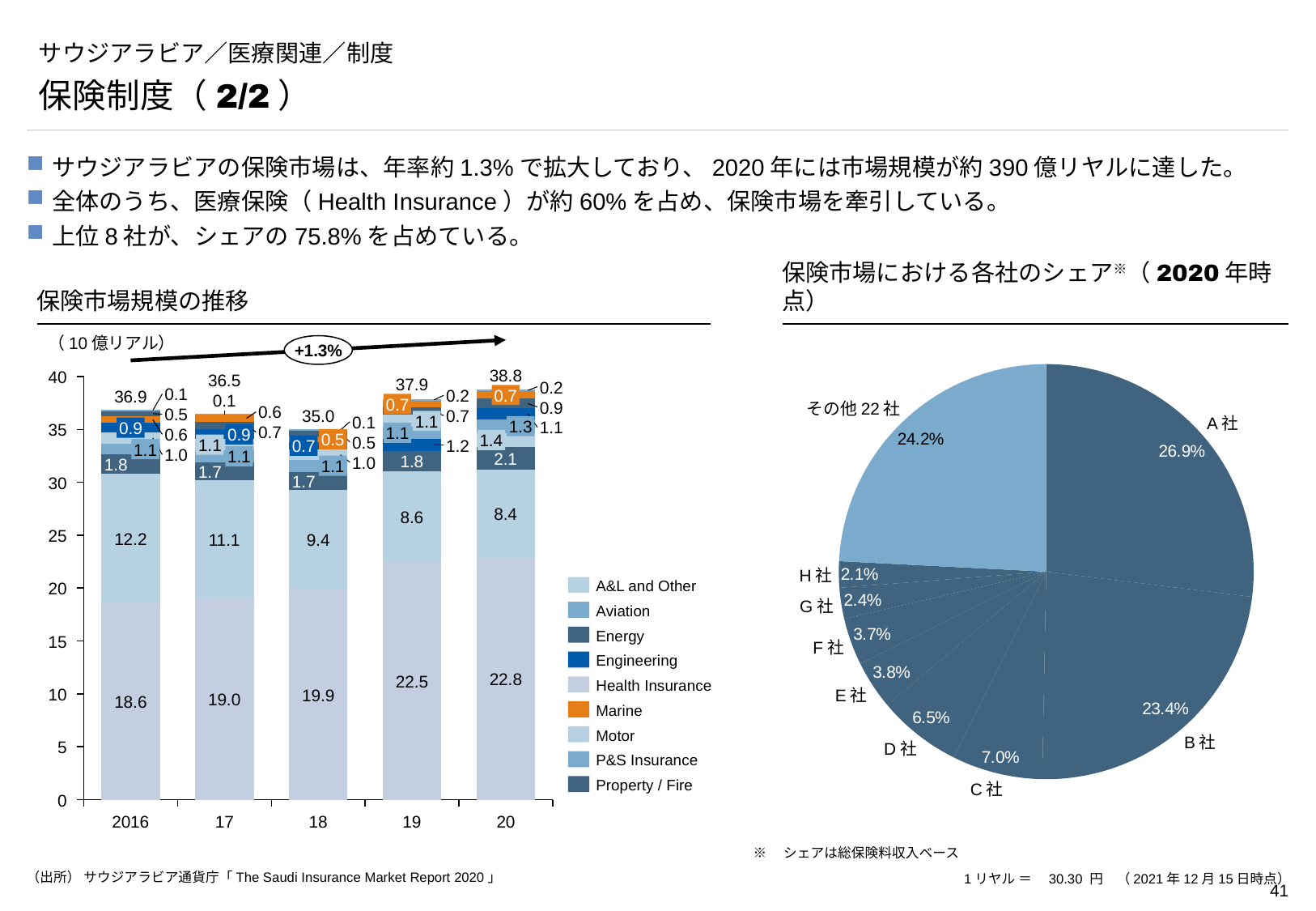

# サウジアラビア／医療関連／制度
保険制度（2/2）
サウジアラビアの保険市場は、年率約1.3%で拡大しており、2020年には市場規模が約390億リヤルに達した。
全体のうち、医療保険（Health Insurance）が約60%を占め、保険市場を牽引している。
上位8社が、シェアの75.8%を占めている。
保険市場規模の推移
保険市場における各社のシェア※（2020年時点）
（10億リアル）
+1.3%

### Chart

| Category |  |
|---|---|
38.8

### Chart

| Category |  |  |  |  |  |  |  |  |  |
|---|---|---|---|---|---|---|---|---|---|
40
36.5
37.9
0.2
0.1
0.7
0.2
36.9
0.1
0.7
0.9
その他22社
0.6
0.5
0.7
35.0
1.1
0.1
A社
1.3
1.1
0.9
35
0.7
1.1
0.6
0.9
0.5
1.4
0.5
1.1
1.2
0.7
1.1
1.0
1.1
2.1
1.8
1.0
1.8
1.1
1.7
1.7
30
8.4
8.6
25
12.2
11.1
9.4
H社
A&L and Other

20
G社
Aviation

Energy

15
F社
Engineering

22.8
22.5
Health Insurance

10
19.9
E社
19.0
18.6
Marine

Motor

B社
5
D社
P&S Insurance

Property / Fire

C社
0
2016
17
18
19
20
※　シェアは総保険料収入ベース
（出所） サウジアラビア通貨庁「The Saudi Insurance Market Report 2020」
1リヤル ＝　30.30 円　（2021年12月15日時点）